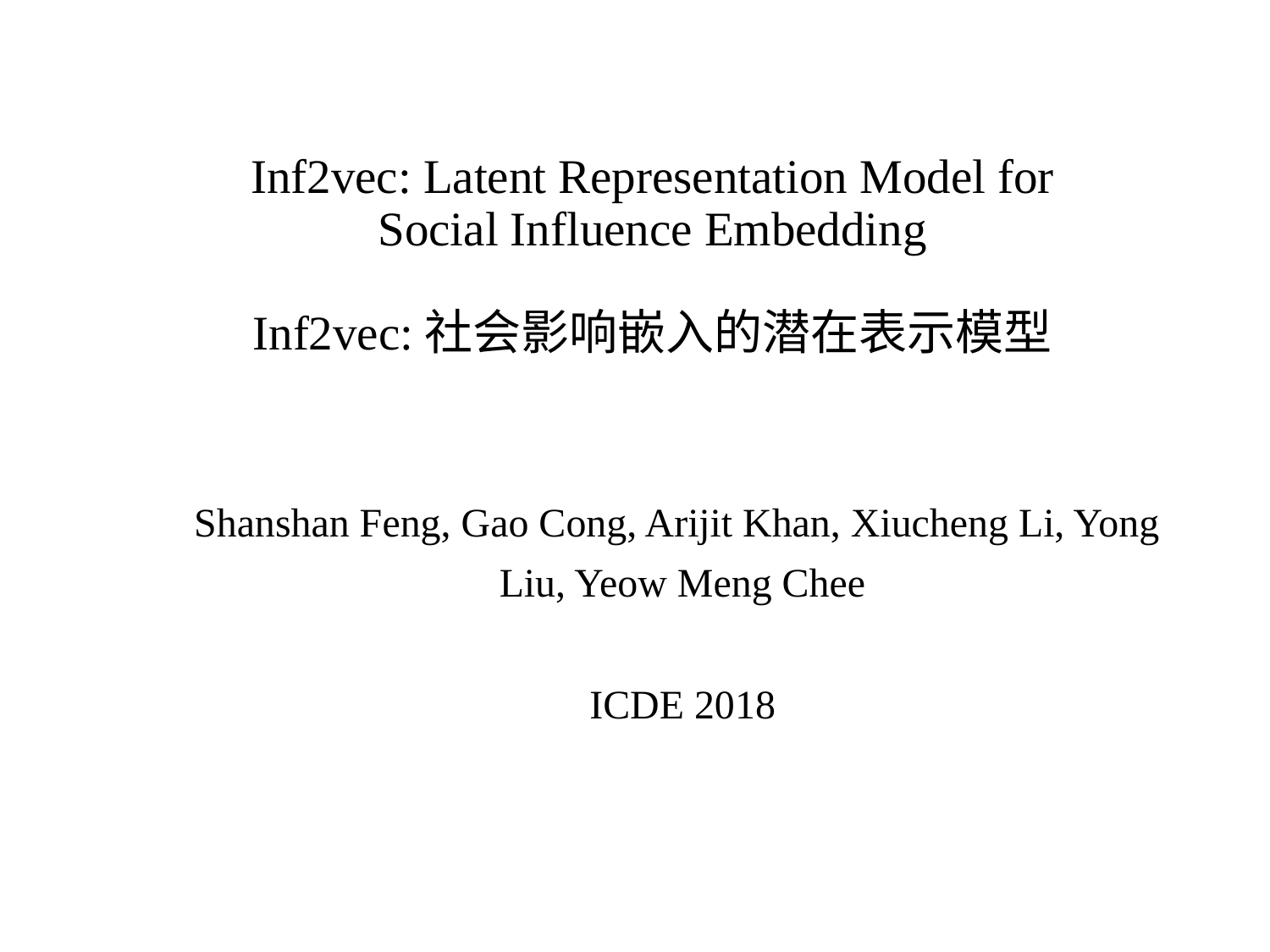

# Inf2vec: Latent Representation Model for Social Influence Embedding Inf2vec:社会影响嵌入的潜在表示模型
Shanshan Feng, Gao Cong, Arijit Khan, Xiucheng Li, Yong
Liu, Yeow Meng Chee

ICDE 2018